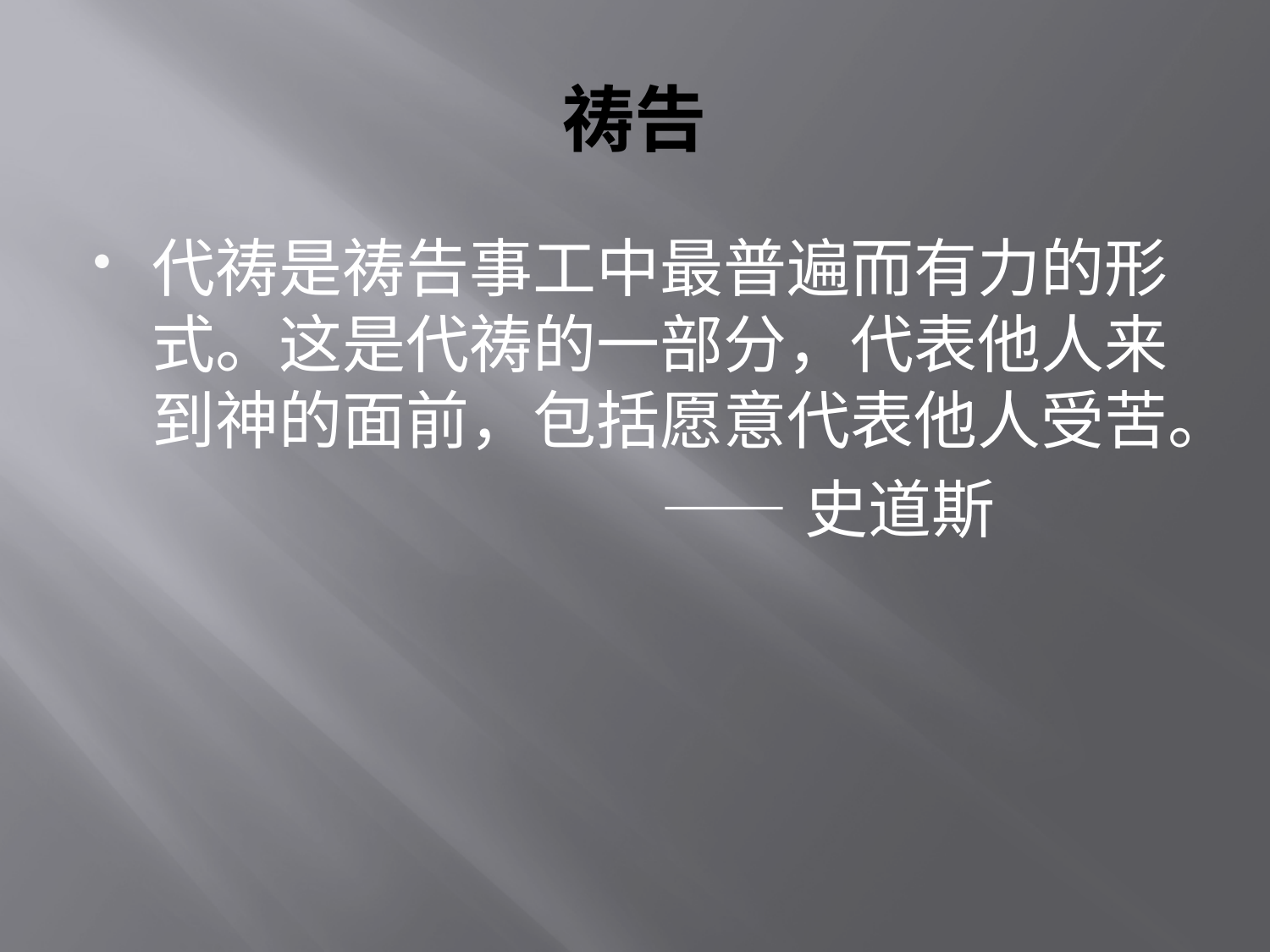

# 祷告
代祷是祷告事工中最普遍而有力的形式。这是代祷的一部分，代表他人来到神的面前，包括愿意代表他人受苦。
                                        ——史道斯